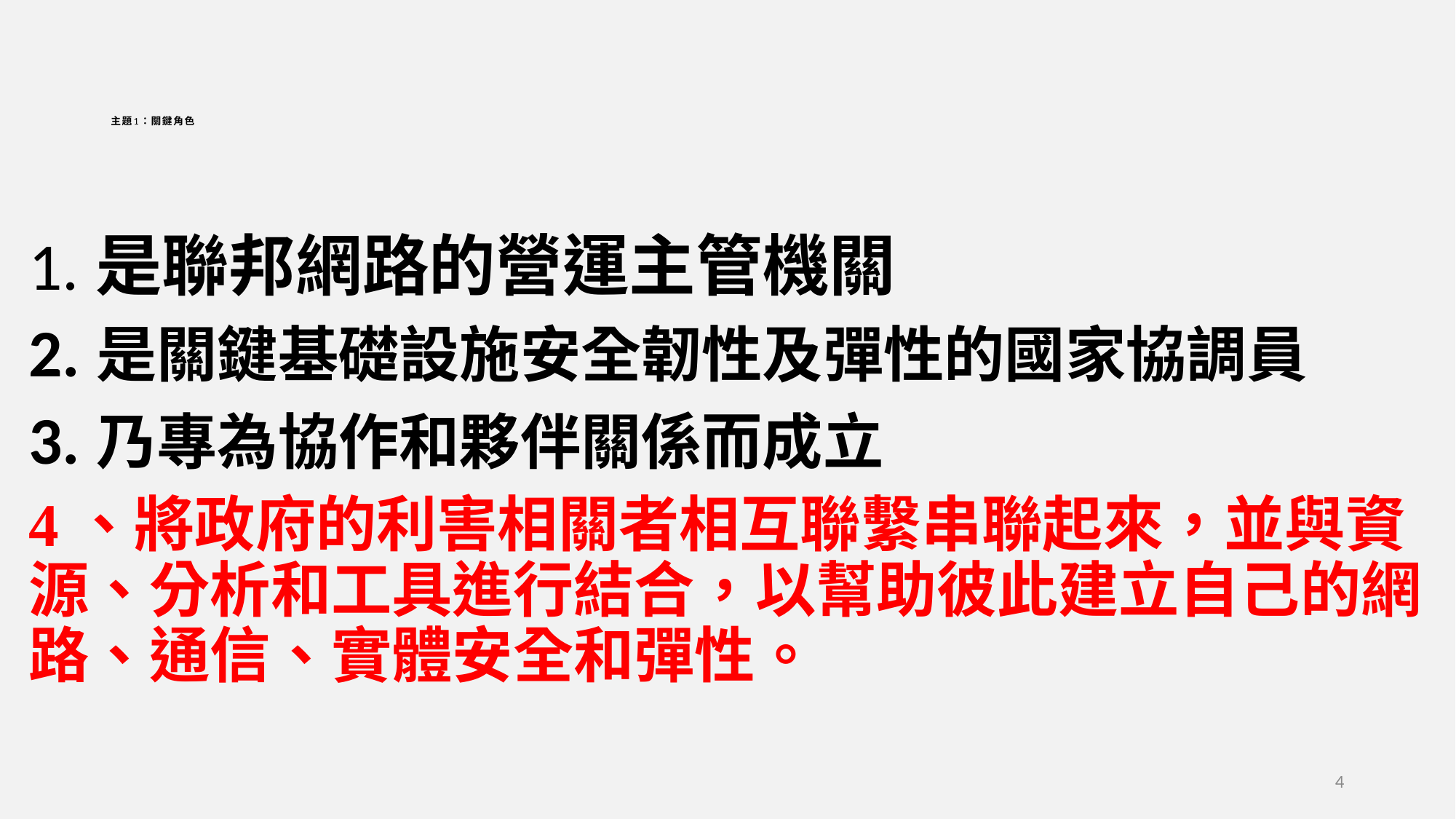

# 主題1：關鍵角色
1.是聯邦網路的營運主管機關
2.是關鍵基礎設施安全韌性及彈性的國家協調員
3.乃專為協作和夥伴關係而成立
4、將政府的利害相關者相互聯繫串聯起來，並與資源、分析和工具進行結合，以幫助彼此建立自己的網路、通信、實體安全和彈性。

4